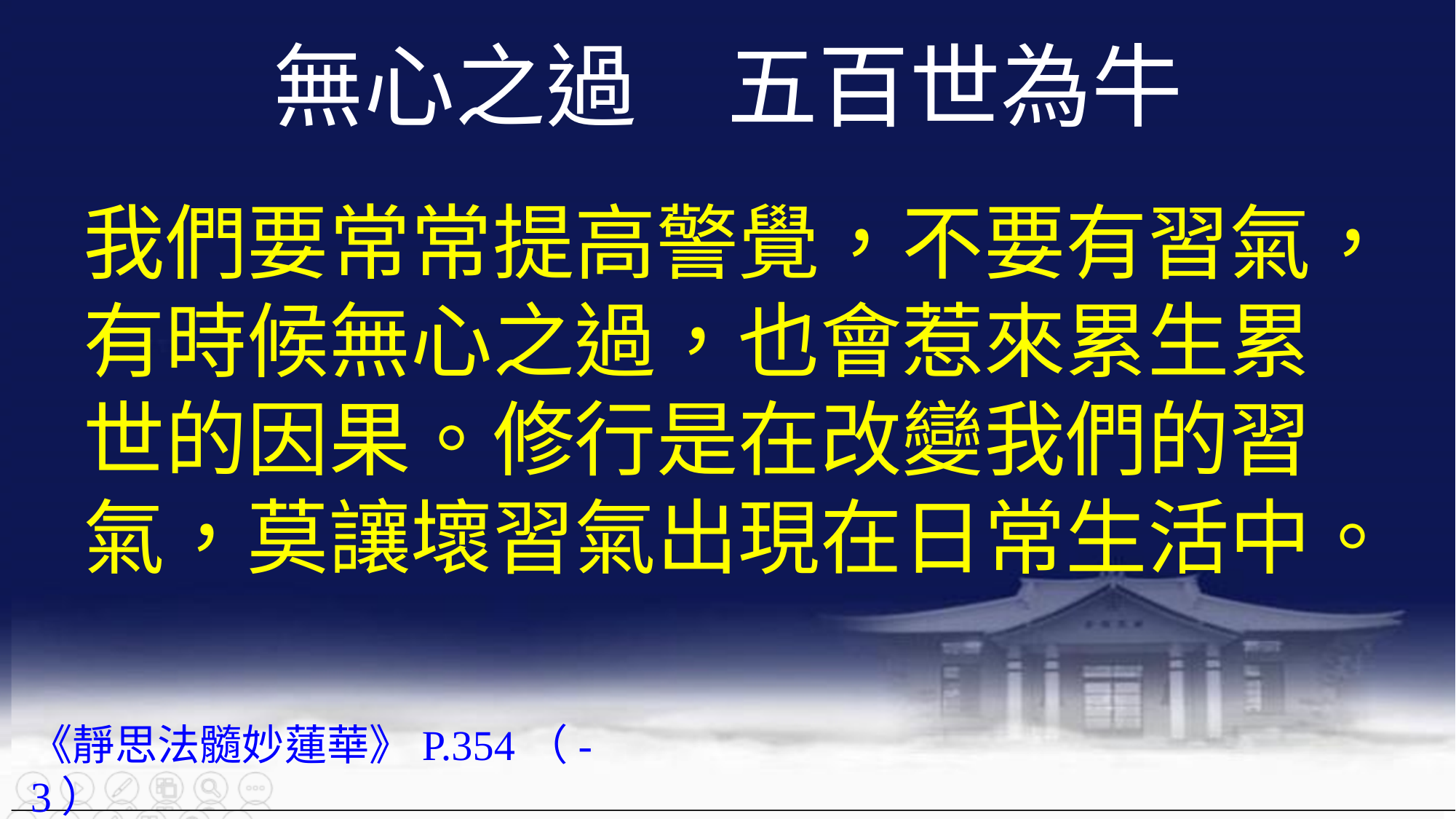

# 無心之過　五百世為牛
我們要常常提高警覺，不要有習氣，有時候無心之過，也會惹來累生累世的因果。修行是在改變我們的習氣，莫讓壞習氣出現在日常生活中。
《靜思法髓妙蓮華》P.354（-3）